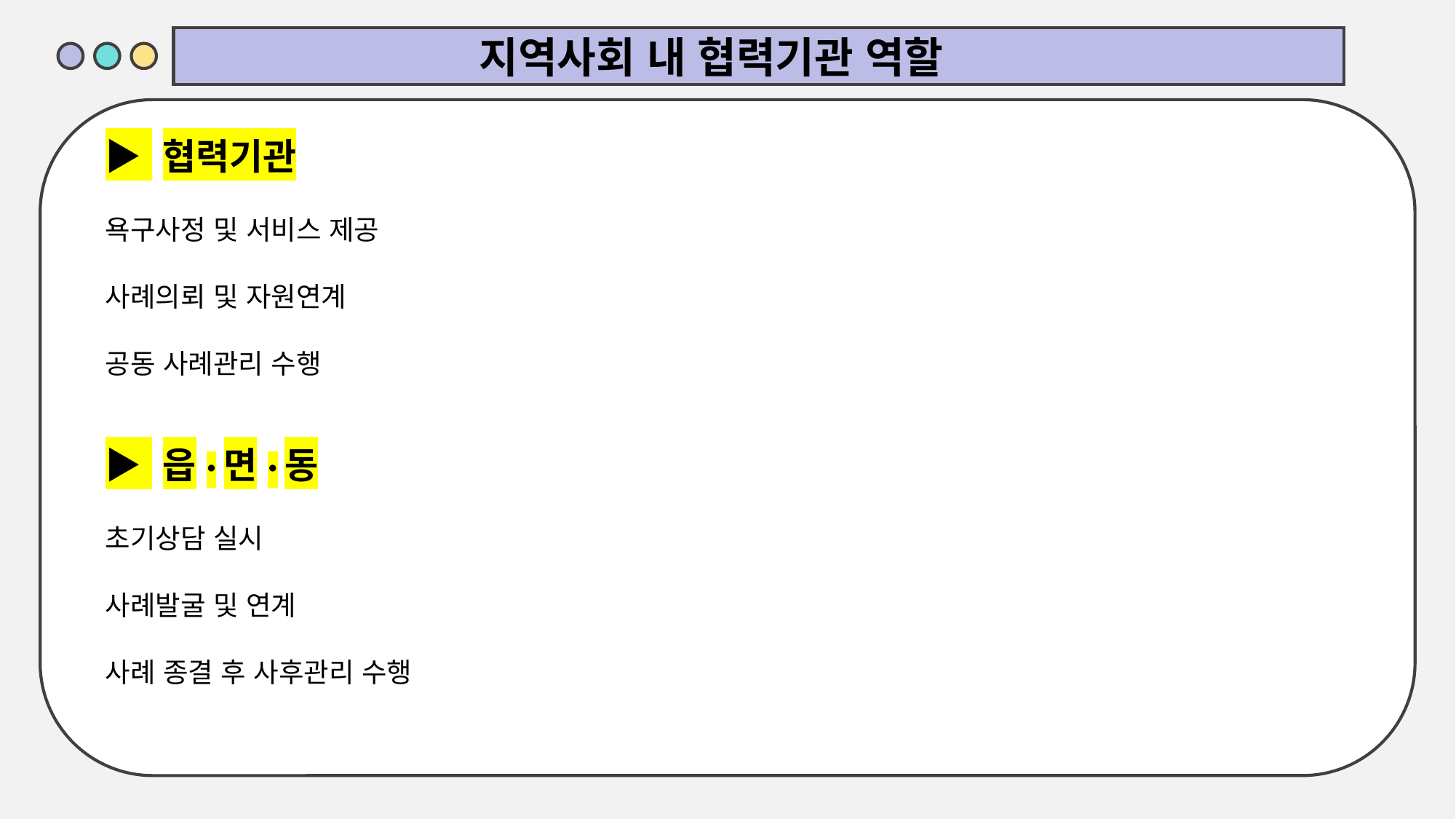

지역사회 내 협력기관 역할

|  |
| --- |
| ▶ 협력기관 욕구사정 및 서비스 제공 사례의뢰 및 자원연계 공동 사례관리 수행 ▶ 읍·면·동 초기상담 실시 사례발굴 및 연계 사례 종결 후 사후관리 수행 |